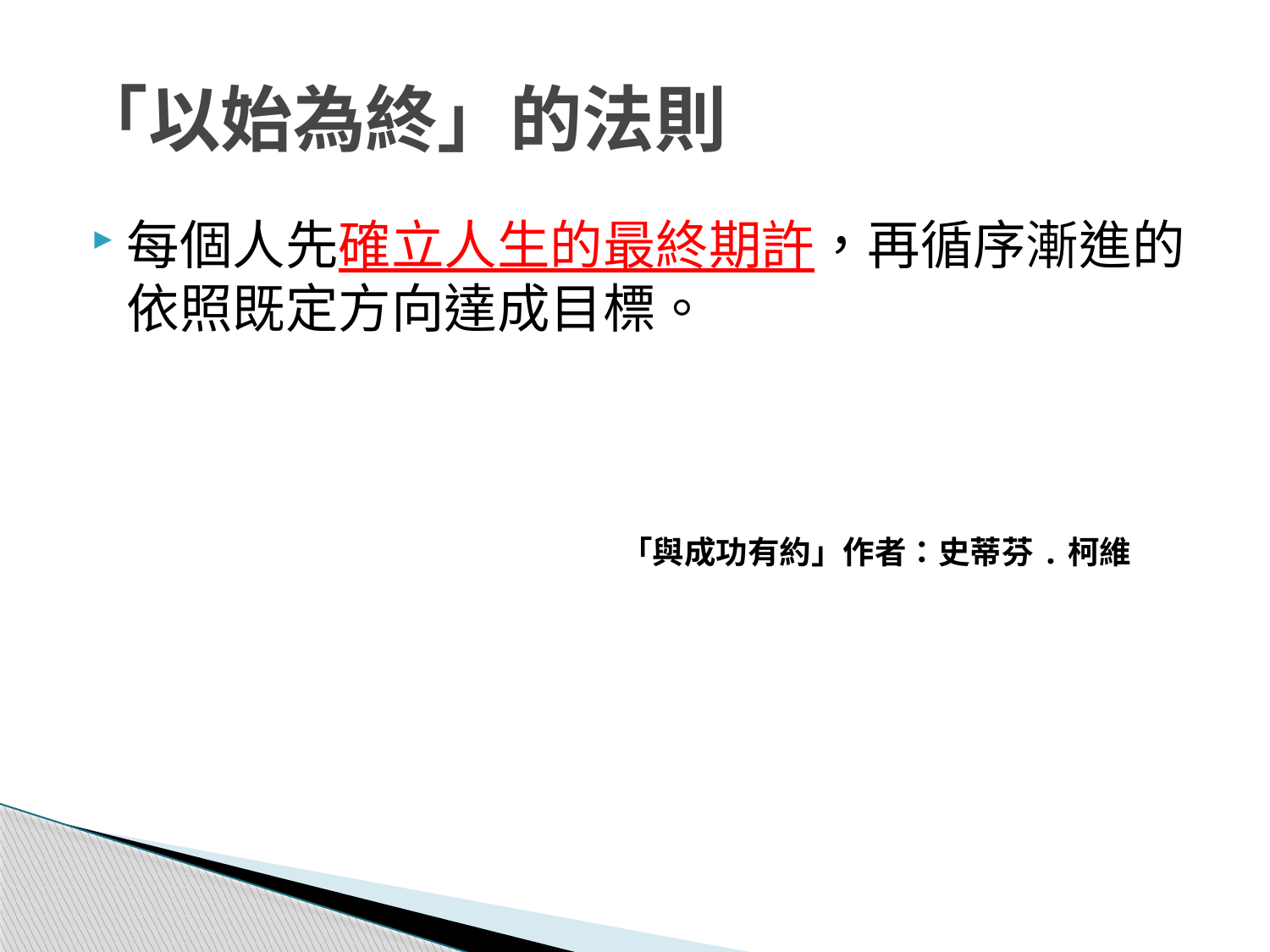

# 「以始為終」的法則
每個人先確立人生的最終期許，再循序漸進的依照既定方向達成目標。
「與成功有約」作者：史蒂芬.柯維